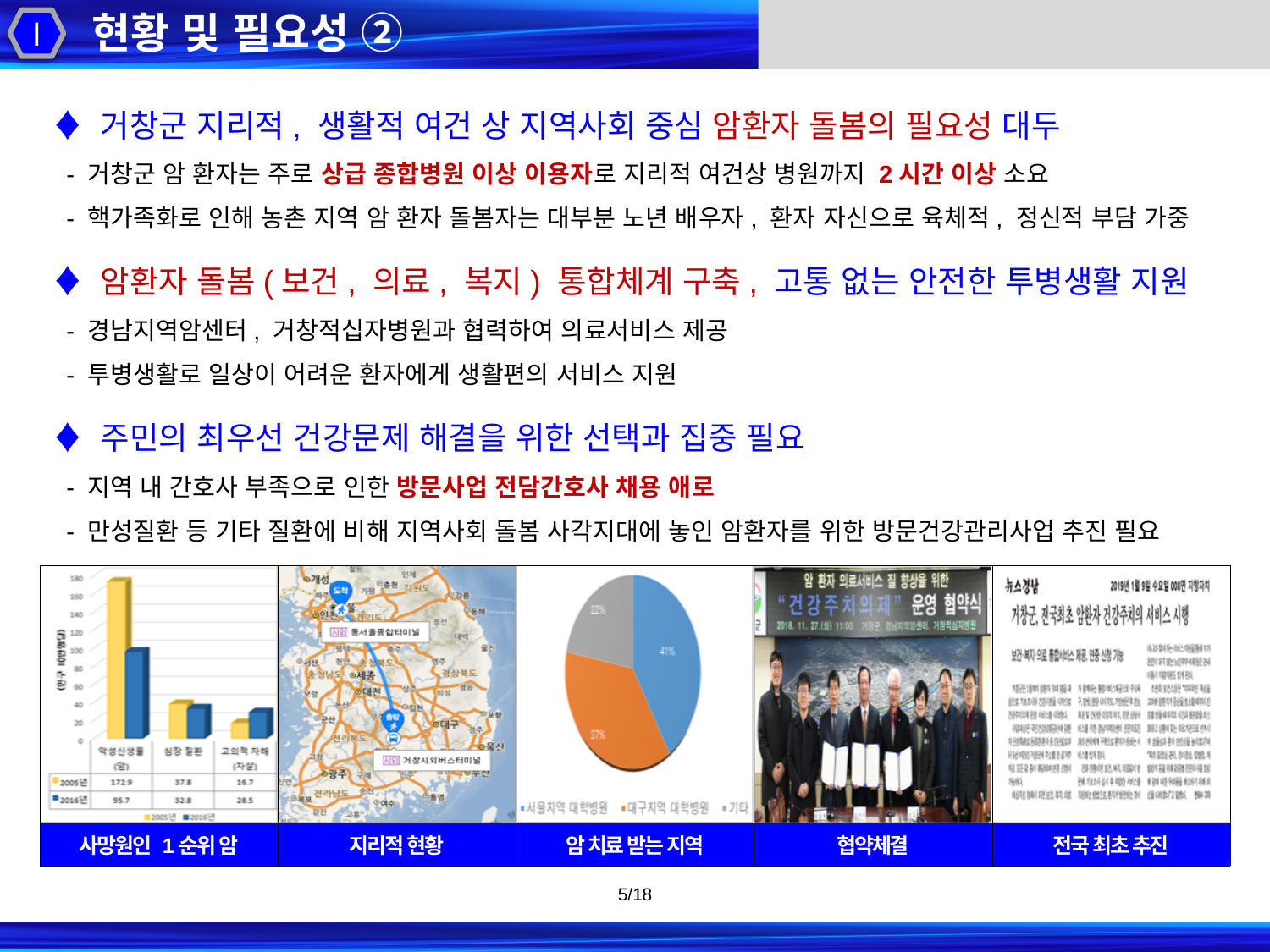

현황 및 필요성 ②

Ⅰ
♦ 거창군 지리적, 생활적 여건 상 지역사회 중심 암환자 돌봄의 필요성 대두
  - 거창군 암 환자는 주로 상급 종합병원 이상 이용자로 지리적 여건상 병원까지 2시간 이상 소요
  - 핵가족화로 인해 농촌 지역 암 환자 돌봄자는 대부분 노년 배우자, 환자 자신으로 육체적, 정신적 부담 가중

♦ 암환자 돌봄(보건, 의료, 복지) 통합체계 구축, 고통 없는 안전한 투병생활 지원
  - 경남지역암센터, 거창적십자병원과 협력하여 의료서비스 제공
  - 투병생활로 일상이 어려운 환자에게 생활편의 서비스 지원

♦ 주민의 최우선 건강문제 해결을 위한 선택과 집중 필요
  - 지역 내 간호사 부족으로 인한 방문사업 전담간호사 채용 애로
  - 만성질환 등 기타 질환에 비해 지역사회 돌봄 사각지대에 놓인 암환자를 위한 방문건강관리사업 추진 필요
|  |  |  |  |  |
| --- | --- | --- | --- | --- |
| 사망원인 1순위 암 | 지리적 현황 | 암 치료 받는 지역 | 협약체결 | 전국 최초 추진 |
5/18